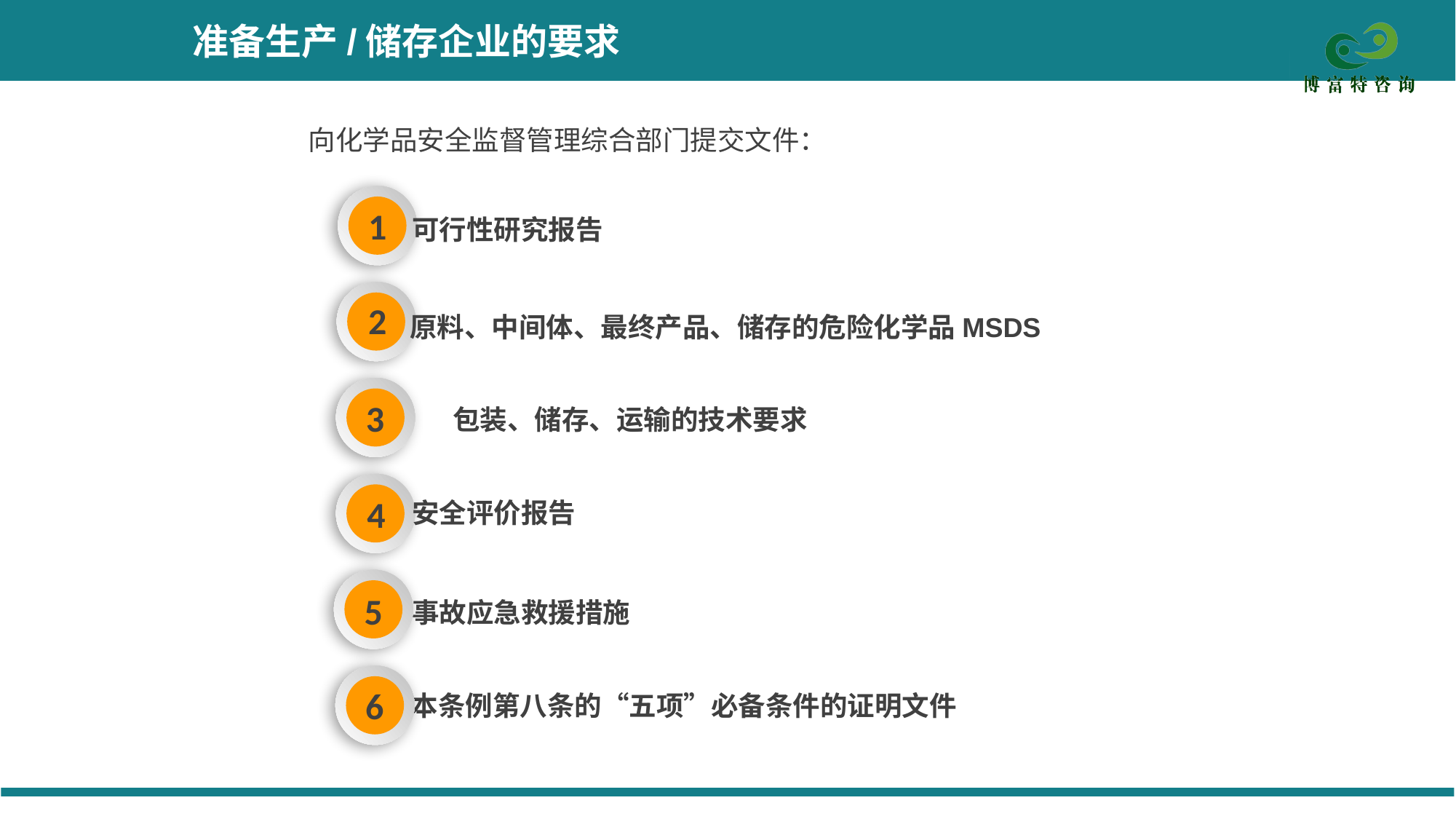

# 准备生产/储存企业的要求
向化学品安全监督管理综合部门提交文件：

1
可行性研究报告

2
原料、中间体、最终产品、储存的危险化学品MSDS

3
包装、储存、运输的技术要求

4
安全评价报告

5
事故应急救援措施

6
本条例第八条的“五项”必备条件的证明文件